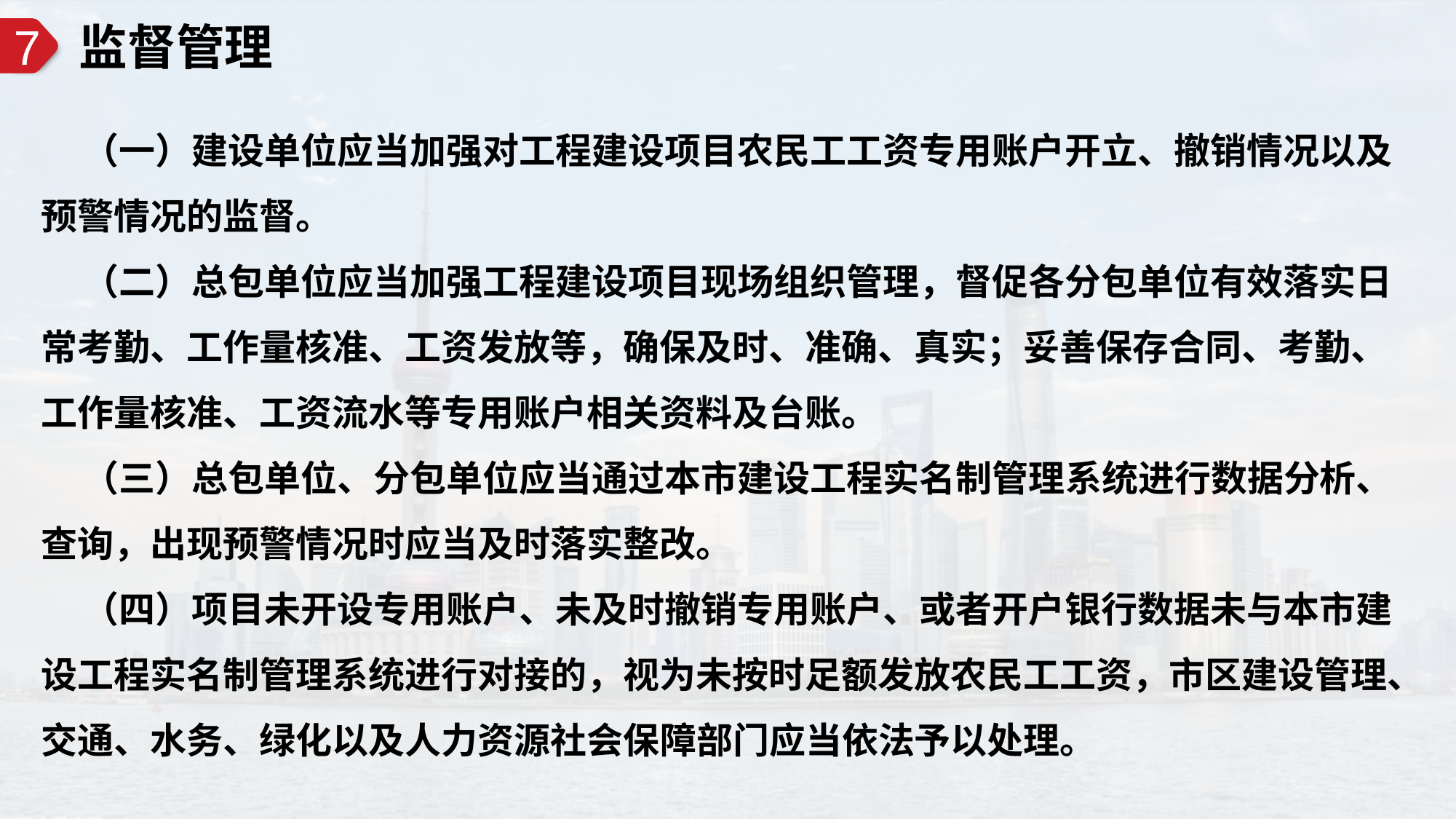

监督管理
7

    （一）建设单位应当加强对工程建设项目农民工工资专用账户开立、撤销情况以及预警情况的监督。
    （二）总包单位应当加强工程建设项目现场组织管理，督促各分包单位有效落实日常考勤、工作量核准、工资发放等，确保及时、准确、真实；妥善保存合同、考勤、工作量核准、工资流水等专用账户相关资料及台账。
    （三）总包单位、分包单位应当通过本市建设工程实名制管理系统进行数据分析、查询，出现预警情况时应当及时落实整改。
    （四）项目未开设专用账户、未及时撤销专用账户、或者开户银行数据未与本市建设工程实名制管理系统进行对接的，视为未按时足额发放农民工工资，市区建设管理、交通、水务、绿化以及人力资源社会保障部门应当依法予以处理。